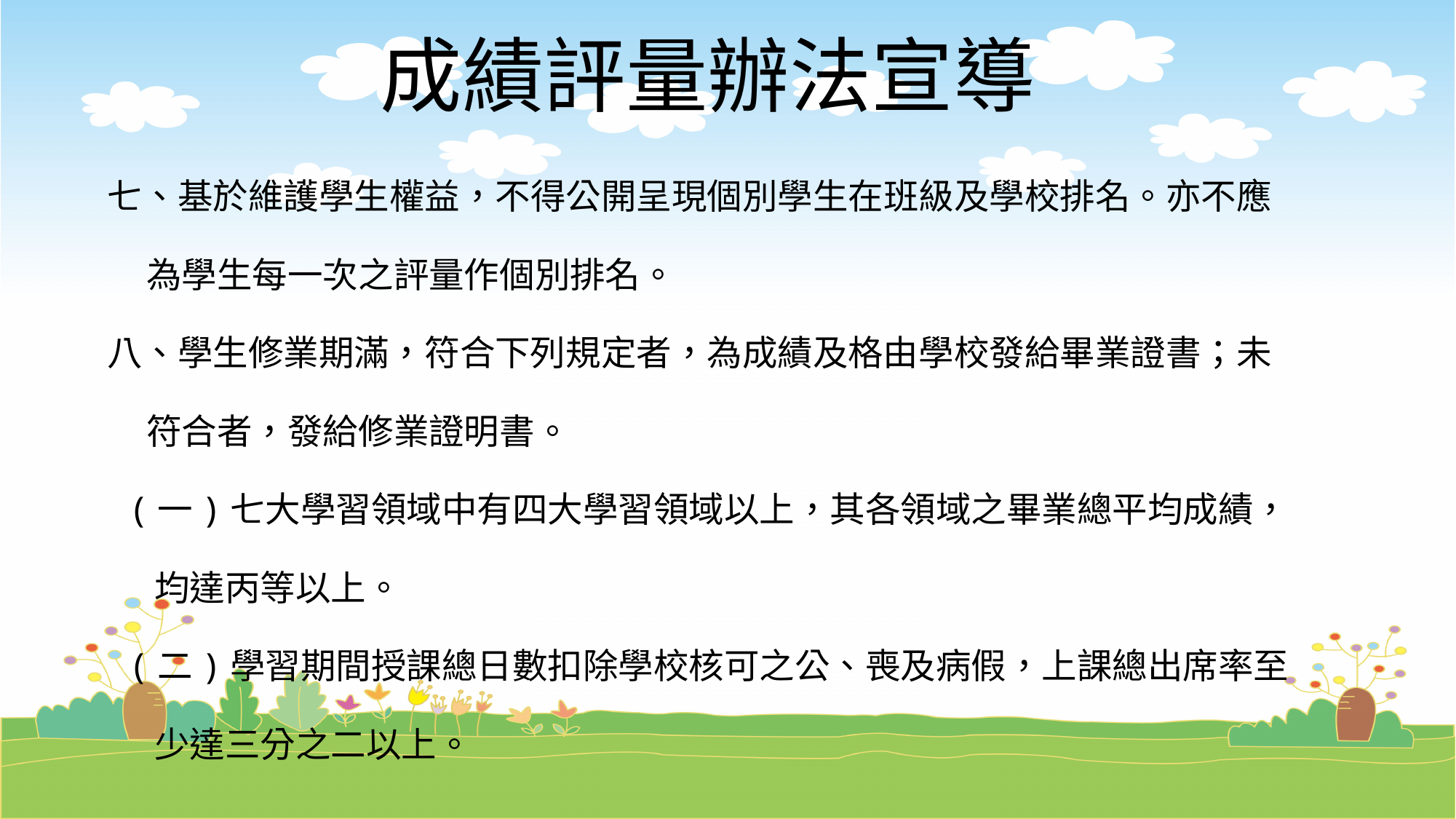

# 成績評量辦法宣導
七、基於維護學生權益，不得公開呈現個別學生在班級及學校排名。亦不應
    為學生每一次之評量作個別排名。
八、學生修業期滿，符合下列規定者，為成績及格由學校發給畢業證書；未
    符合者，發給修業證明書。
 (一)七大學習領域中有四大學習領域以上，其各領域之畢業總平均成績，
     均達丙等以上。
 (二)學習期間授課總日數扣除學校核可之公、喪及病假，上課總出席率至
     少達三分之二以上。